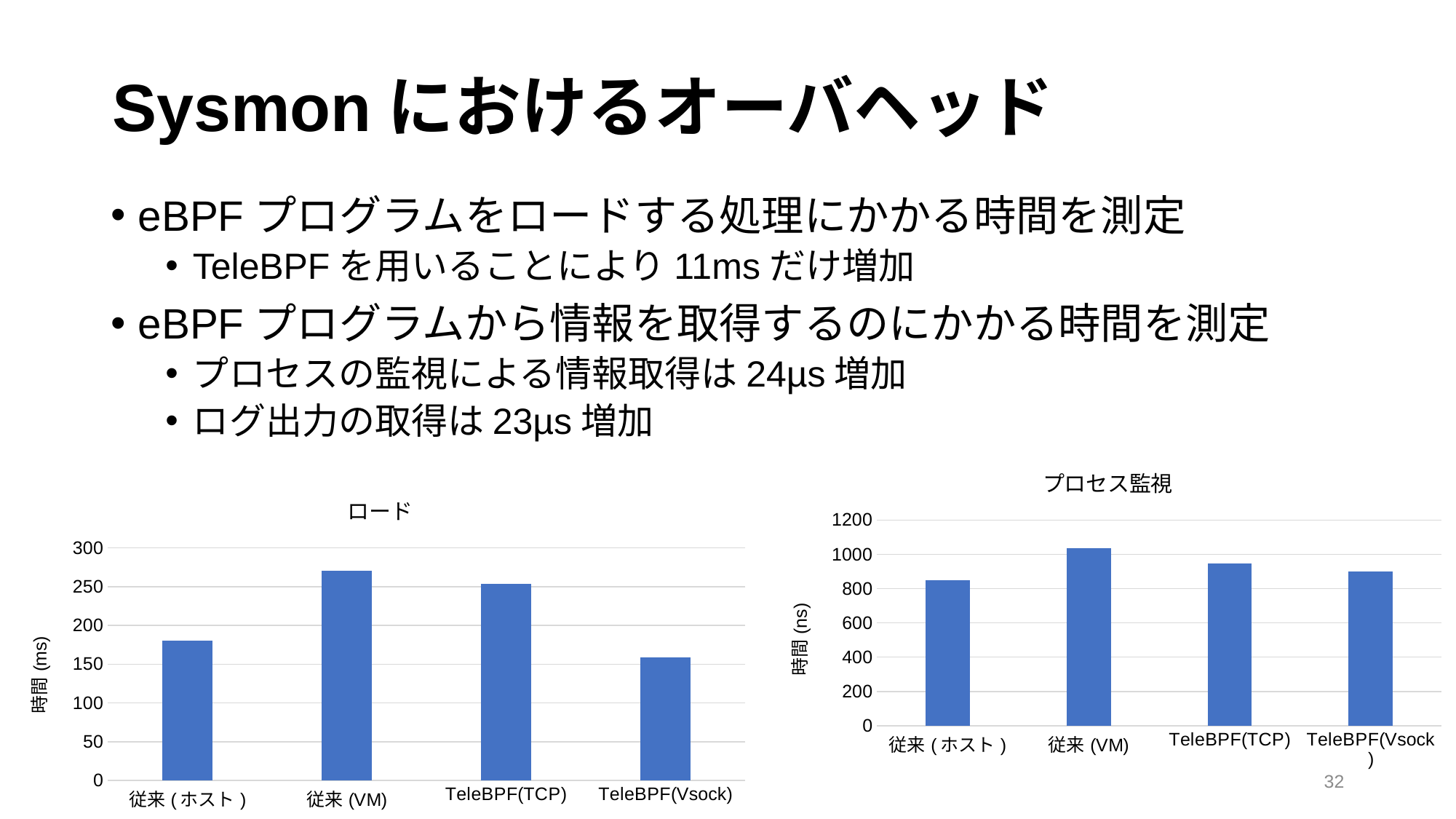

# Sysmonにおけるオーバヘッド
eBPFプログラムをロードする処理にかかる時間を測定
TeleBPFを用いることにより11msだけ増加
eBPFプログラムから情報を取得するのにかかる時間を測定
プロセスの監視による情報取得は24µs増加
ログ出力の取得は23µs増加

### Chart: プロセス監視

| Category | プロセス監視時間 |
|---|---|
| 従来(ホスト) | 847.7 |
| 従来(VM) | 1036.0 |
| TeleBPF(TCP) | 945.9 |
| TeleBPF(Vsock) | 900.2 |

### Chart: ロード

| Category | ロード時間 |
|---|---|
| 従来(ホスト) | 180.7829669 |
| 従来(VM) | 270.8628775 |
| TeleBPF(TCP) | 253.8173626 |
| TeleBPF(Vsock) | 158.7629417 |
32